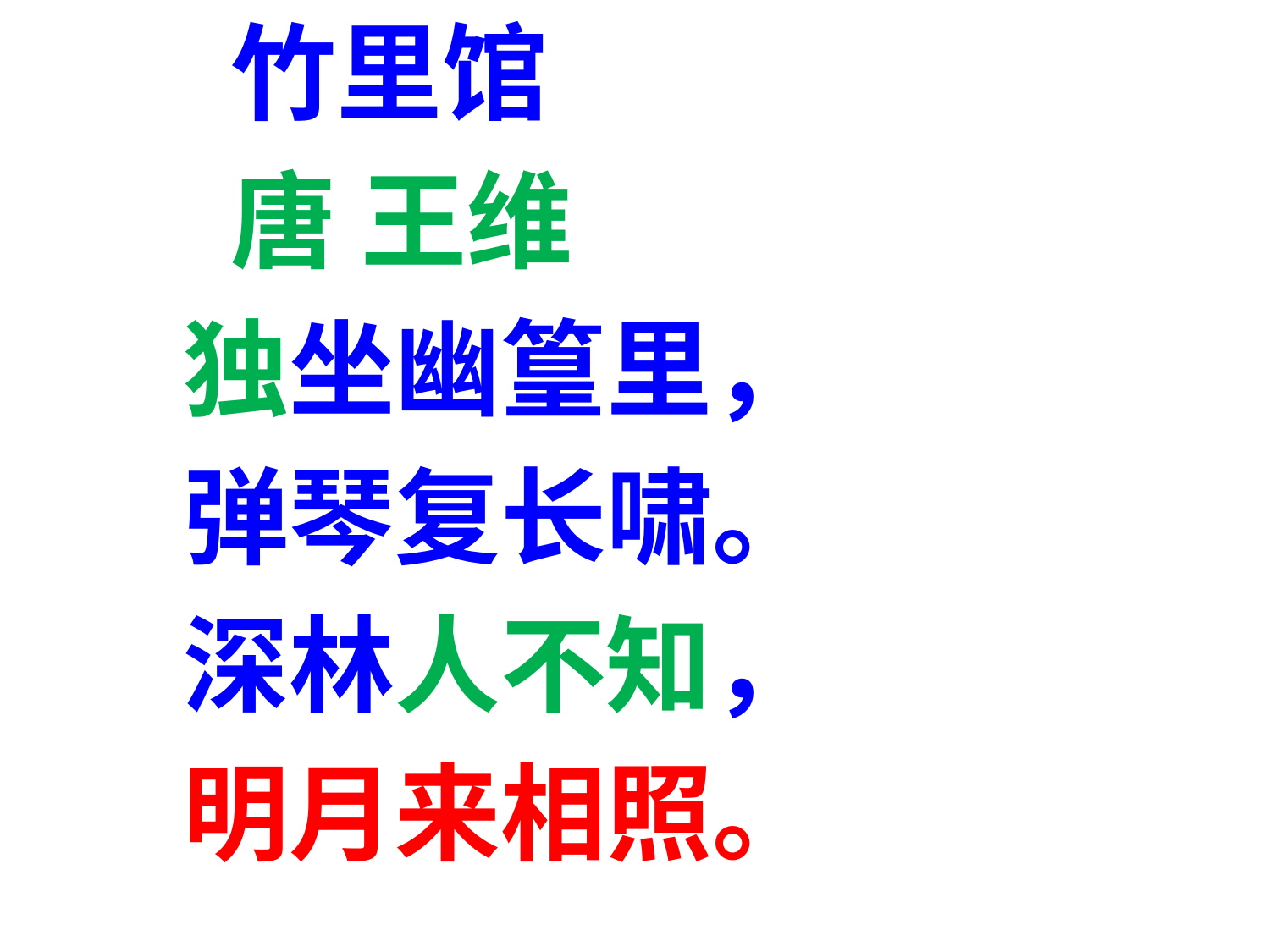

竹里馆
        唐 王维
      独坐幽篁里，
      弹琴复长啸。
      深林人不知，
      明月来相照。